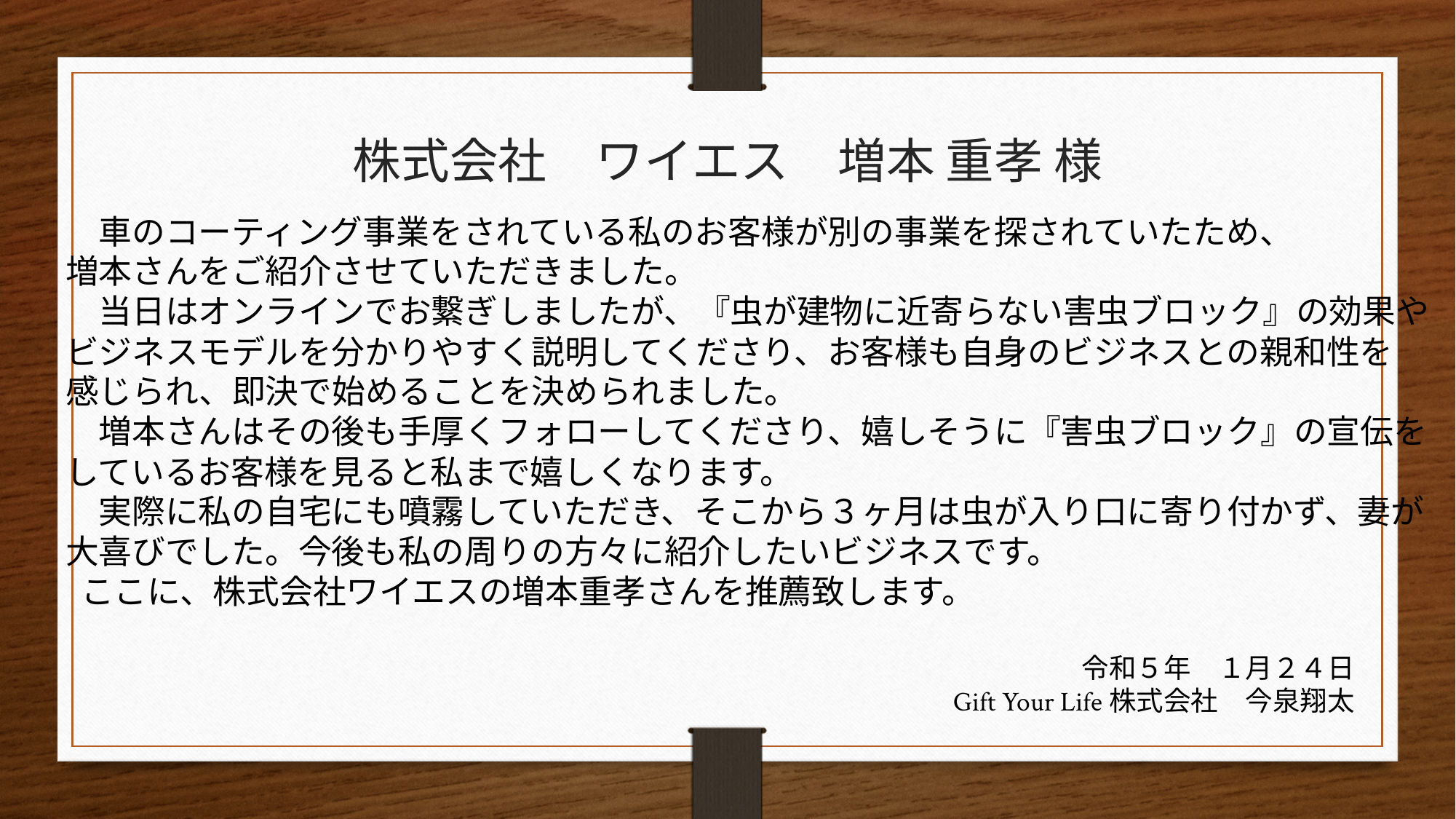

株式会社　ワイエス　増本 重孝 様
　車のコーティング事業をされている私のお客様が別の事業を探されていたため、
増本さんをご紹介させていただきました。
　当日はオンラインでお繋ぎしましたが、『虫が建物に近寄らない害虫ブロック』の効果や
ビジネスモデルを分かりやすく説明してくださり、お客様も自身のビジネスとの親和性を
感じられ、即決で始めることを決められました。
　増本さんはその後も手厚くフォローしてくださり、嬉しそうに『害虫ブロック』の宣伝を
しているお客様を見ると私まで嬉しくなります。
　実際に私の自宅にも噴霧していただき、そこから３ヶ月は虫が入り口に寄り付かず、妻が
大喜びでした。今後も私の周りの方々に紹介したいビジネスです。
 ここに、株式会社ワイエスの増本重孝さんを推薦致します。
令和５年　１月２４日
Gift Your Life株式会社　今泉翔太